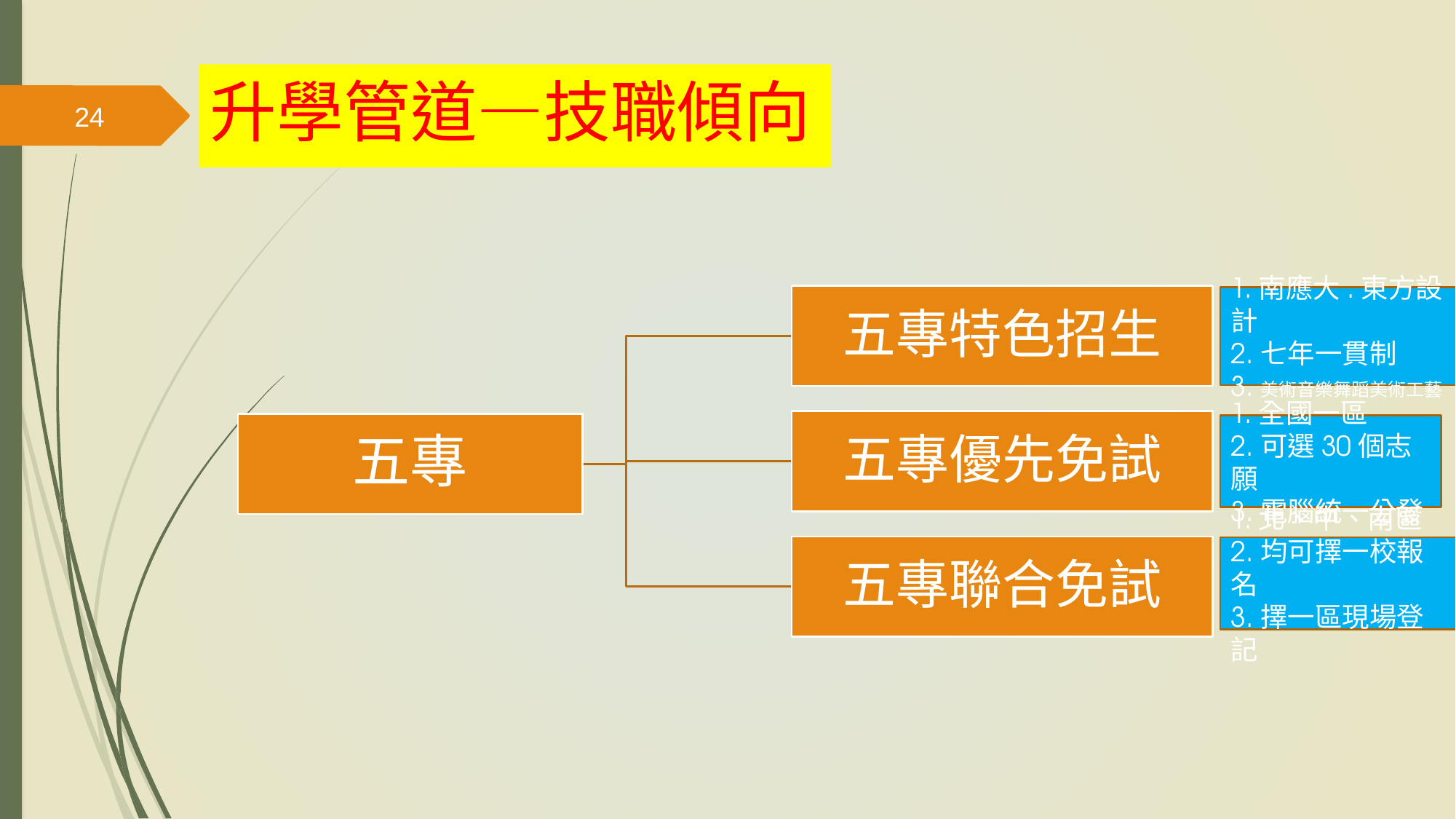

升學管道—技職傾向
24

五專
五專特色招生
五專優先免試
五專聯合免試
1.南應大.東方設計
2.七年一貫制
3.美術音樂舞蹈美術工藝
1.全國一區
2.可選30個志願
3.電腦統一分發
1.北、中、南區
2.均可擇一校報名
3.擇一區現場登記